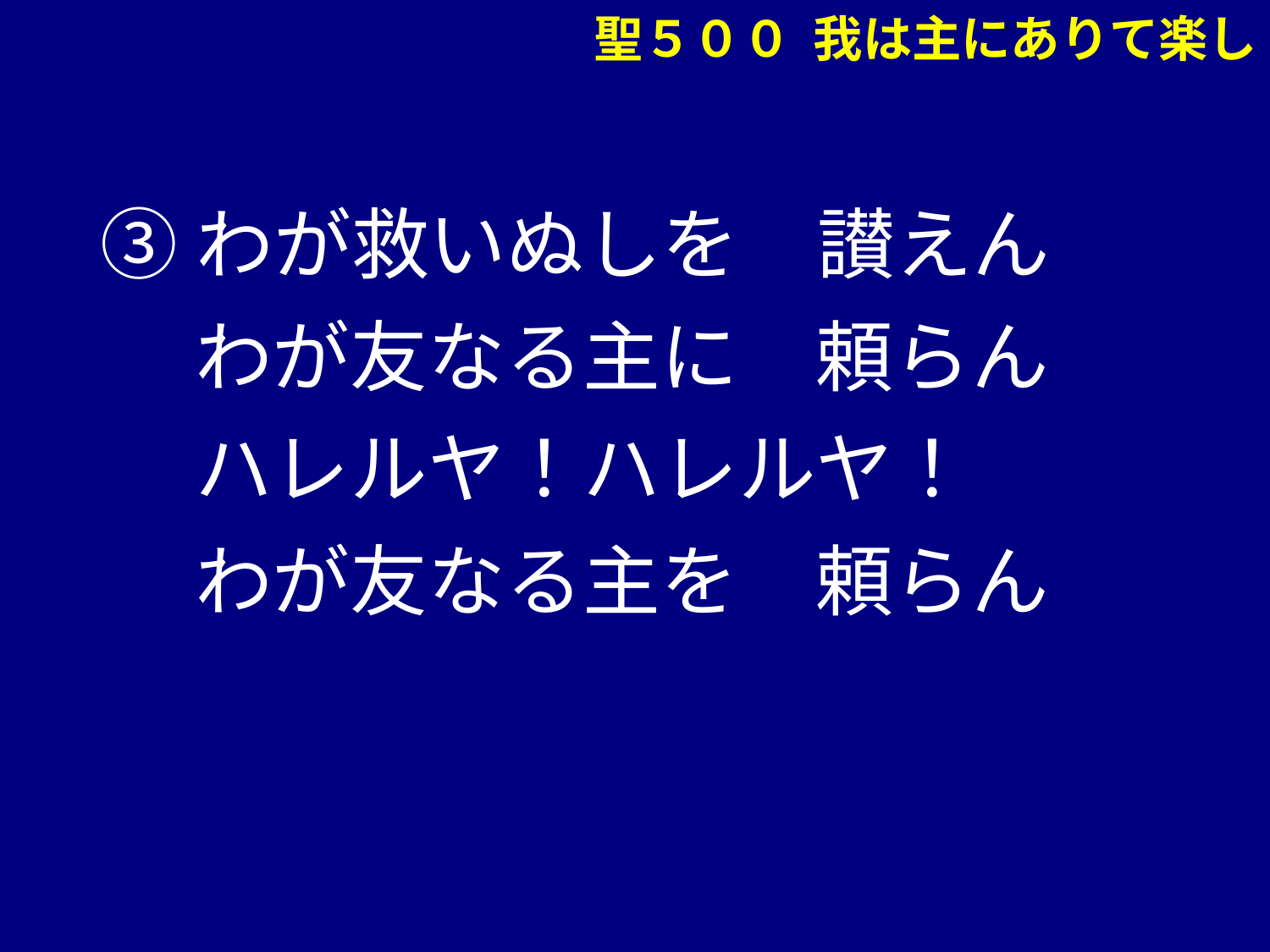

聖５００  我は主にありて楽し

③わが救いぬしを　讃えん
　 わが友なる主に　頼らん
　 ハレルヤ！ハレルヤ！
　 わが友なる主を　頼らん